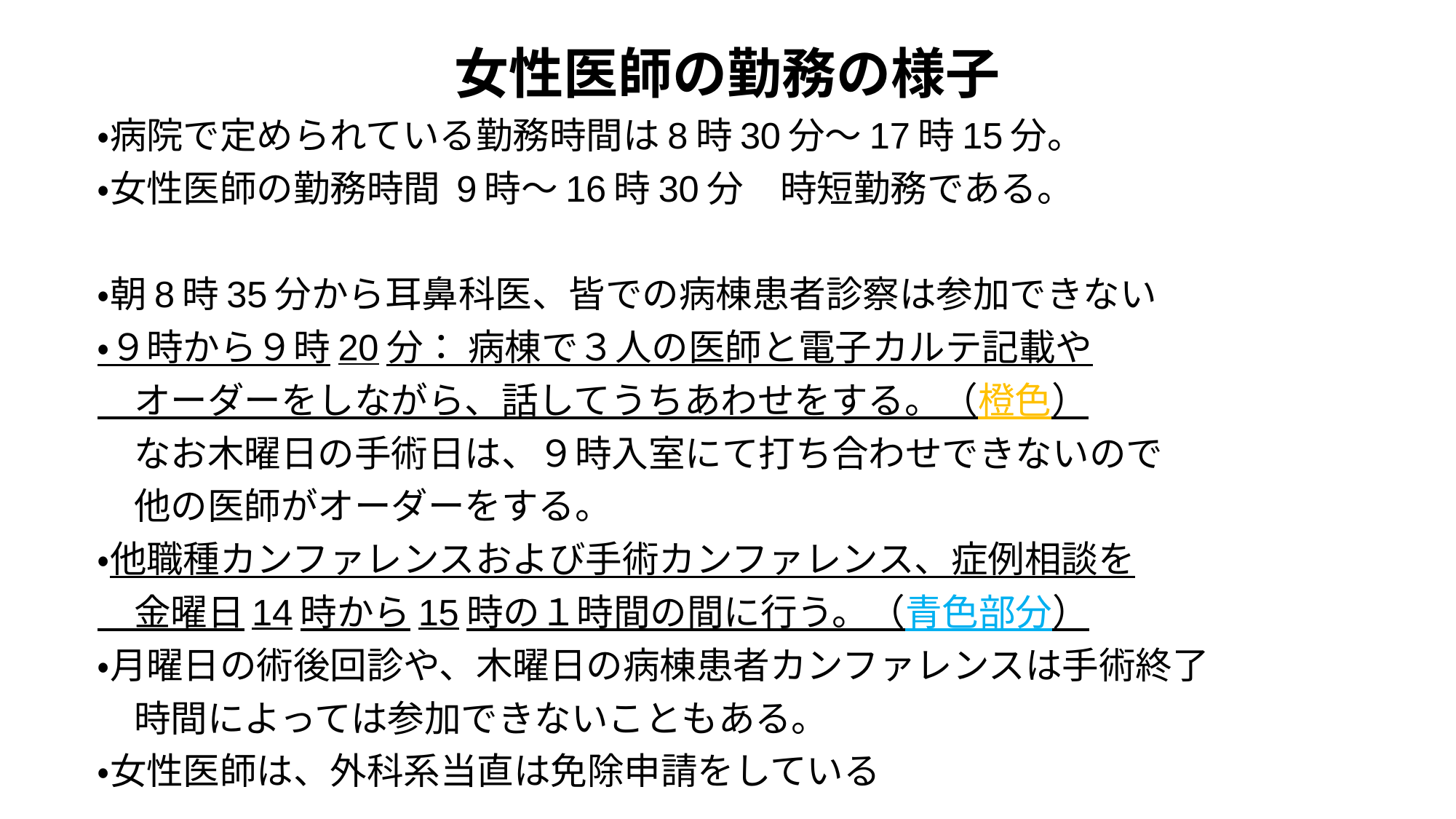

# 女性医師の勤務の様子
・病院で定められている勤務時間は8時30分～17時15分。
・女性医師の勤務時間 9時～16時30分　時短勤務である。

・朝8時35分から耳鼻科医、皆での病棟患者診察は参加できない
・９時から９時20分： 病棟で３人の医師と電子カルテ記載や
　オーダーをしながら、話してうちあわせをする。（橙色）
　なお木曜日の手術日は、９時入室にて打ち合わせできないので
　他の医師がオーダーをする。
・他職種カンファレンスおよび手術カンファレンス、症例相談を
　金曜日14時から15時の１時間の間に行う。（青色部分）
・月曜日の術後回診や、木曜日の病棟患者カンファレンスは手術終了
　時間によっては参加できないこともある。
・女性医師は、外科系当直は免除申請をしている